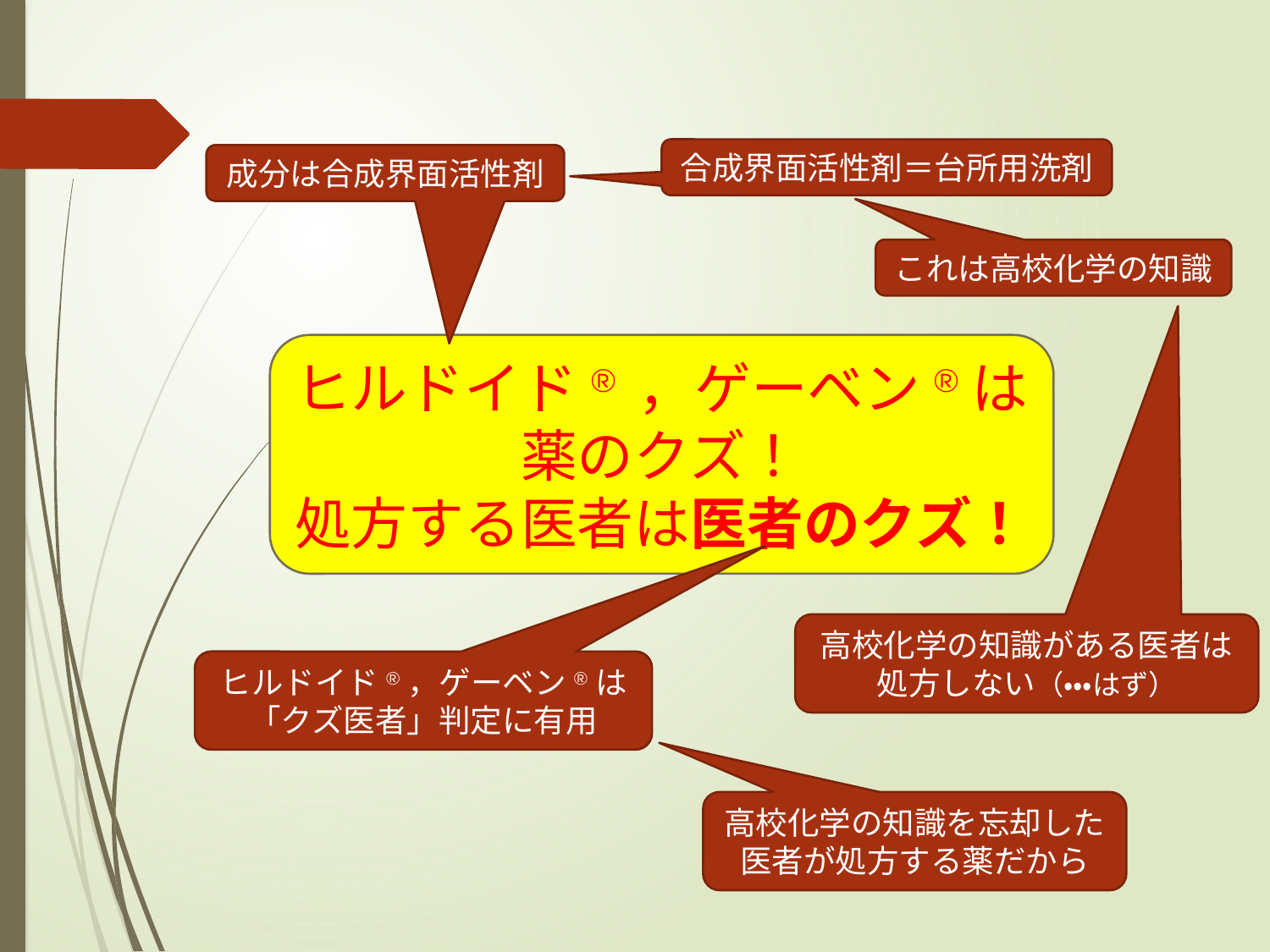

合成界面活性剤＝台所用洗剤
成分は合成界面活性剤
これは高校化学の知識
ヒルドイド® ，ゲーベン®は
薬のクズ！
処方する医者は医者のクズ！
高校化学の知識がある医者は処方しない（・・・はず）
ヒルドイド®，ゲーベン®は
「クズ医者」判定に有用
高校化学の知識を忘却した
医者が処方する薬だから